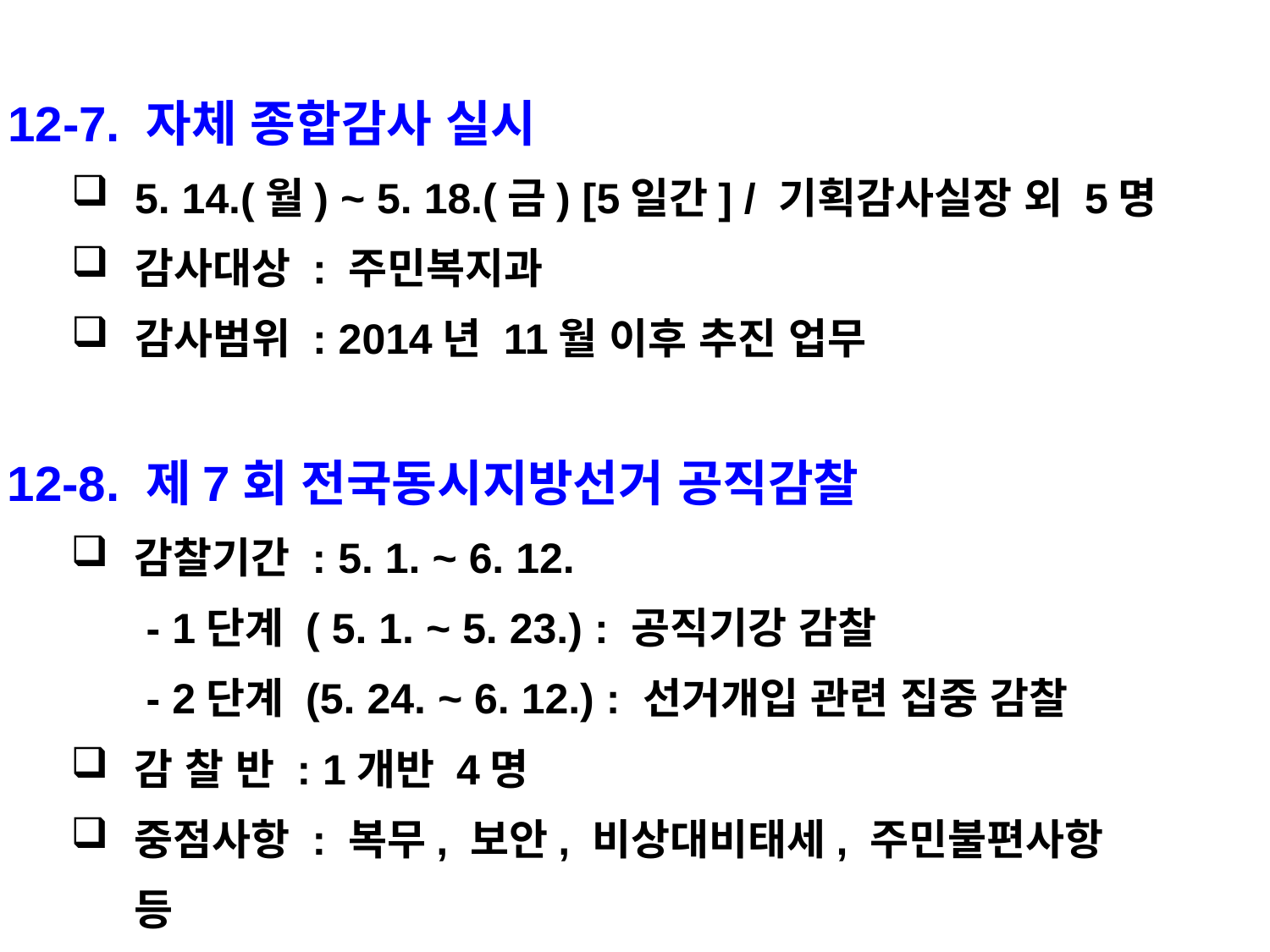

12-7. 자체 종합감사 실시
5. 14.(월) ~ 5. 18.(금) [5일간] / 기획감사실장 외 5명
감사대상 : 주민복지과
감사범위 : 2014년 11월 이후 추진 업무
12-8. 제7회 전국동시지방선거 공직감찰
감찰기간 : 5. 1. ~ 6. 12.
 - 1단계 ( 5. 1. ~ 5. 23.) : 공직기강 감찰
 - 2단계 (5. 24. ~ 6. 12.) : 선거개입 관련 집중 감찰
감 찰 반 : 1개반 4명
중점사항 : 복무, 보안, 비상대비태세, 주민불편사항 등